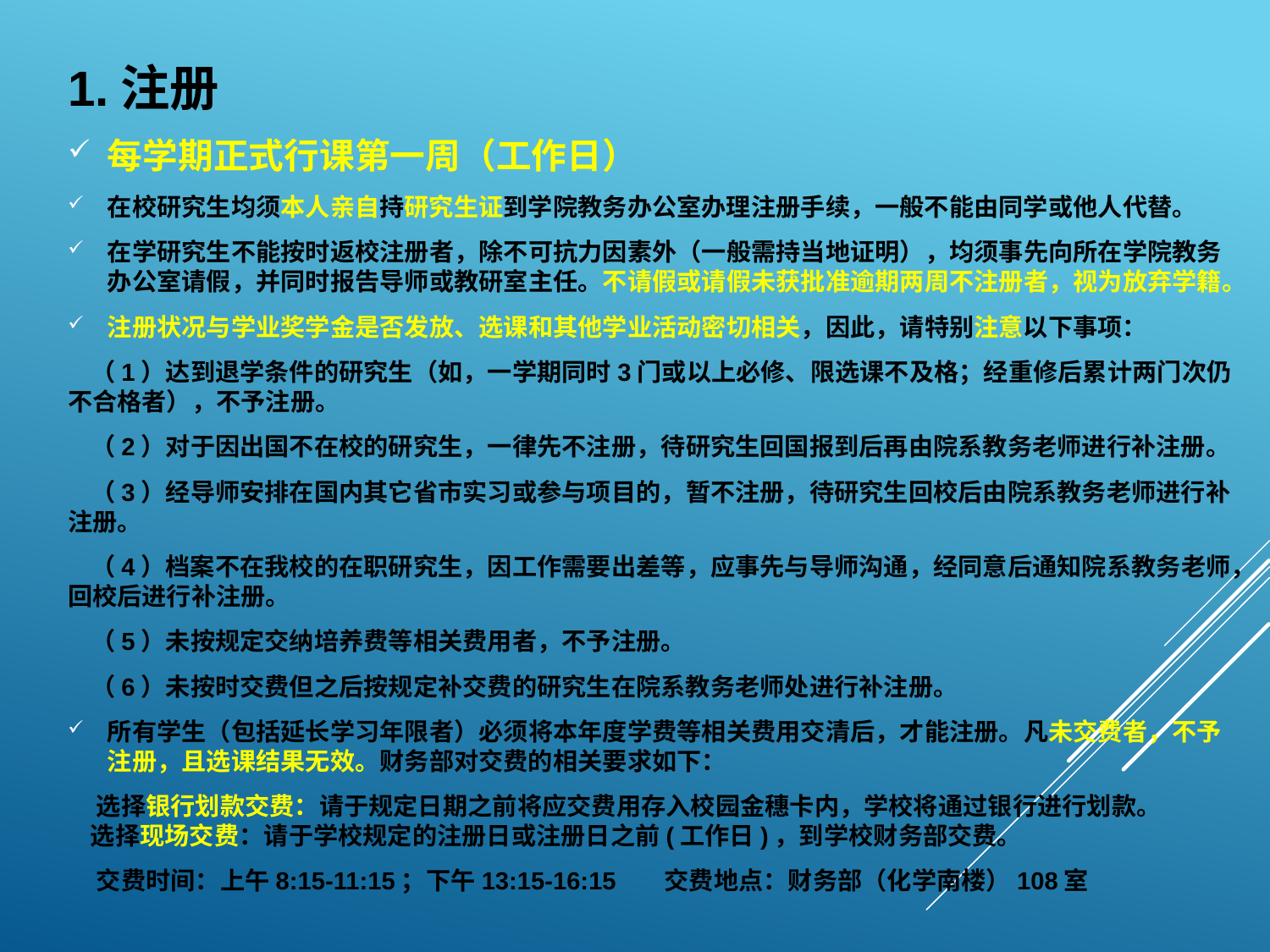

1.注册
每学期正式行课第一周（工作日）
在校研究生均须本人亲自持研究生证到学院教务办公室办理注册手续，一般不能由同学或他人代替。
在学研究生不能按时返校注册者，除不可抗力因素外（一般需持当地证明），均须事先向所在学院教务办公室请假，并同时报告导师或教研室主任。不请假或请假未获批准逾期两周不注册者，视为放弃学籍。
注册状况与学业奖学金是否发放、选课和其他学业活动密切相关，因此，请特别注意以下事项：
   （1）达到退学条件的研究生（如，一学期同时3门或以上必修、限选课不及格；经重修后累计两门次仍不合格者），不予注册。
   （2）对于因出国不在校的研究生，一律先不注册，待研究生回国报到后再由院系教务老师进行补注册。
   （3）经导师安排在国内其它省市实习或参与项目的，暂不注册，待研究生回校后由院系教务老师进行补注册。
   （4）档案不在我校的在职研究生，因工作需要出差等，应事先与导师沟通，经同意后通知院系教务老师，回校后进行补注册。
   （5）未按规定交纳培养费等相关费用者，不予注册。
   （6）未按时交费但之后按规定补交费的研究生在院系教务老师处进行补注册。
所有学生（包括延长学习年限者）必须将本年度学费等相关费用交清后，才能注册。凡未交费者，不予注册，且选课结果无效。财务部对交费的相关要求如下：
    选择银行划款交费：请于规定日期之前将应交费用存入校园金穗卡内，学校将通过银行进行划款。
    选择现场交费：请于学校规定的注册日或注册日之前(工作日)，到学校财务部交费。
    交费时间：上午8:15-11:15；下午13:15-16:15      交费地点：财务部（化学南楼）108室